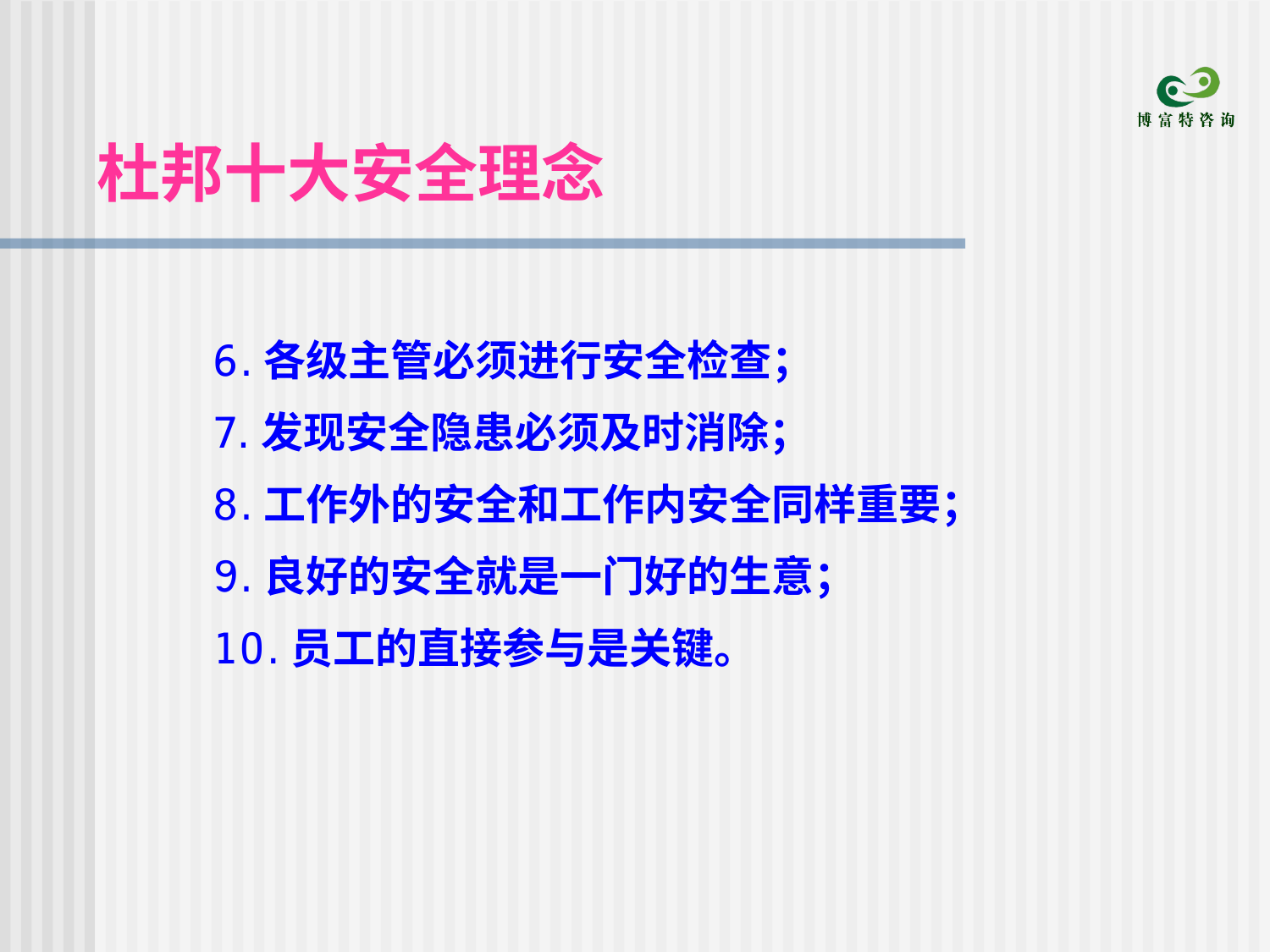

杜邦十大安全理念
6.各级主管必须进行安全检查；
7.发现安全隐患必须及时消除；
8.工作外的安全和工作内安全同样重要；
9.良好的安全就是一门好的生意；
10.员工的直接参与是关键。